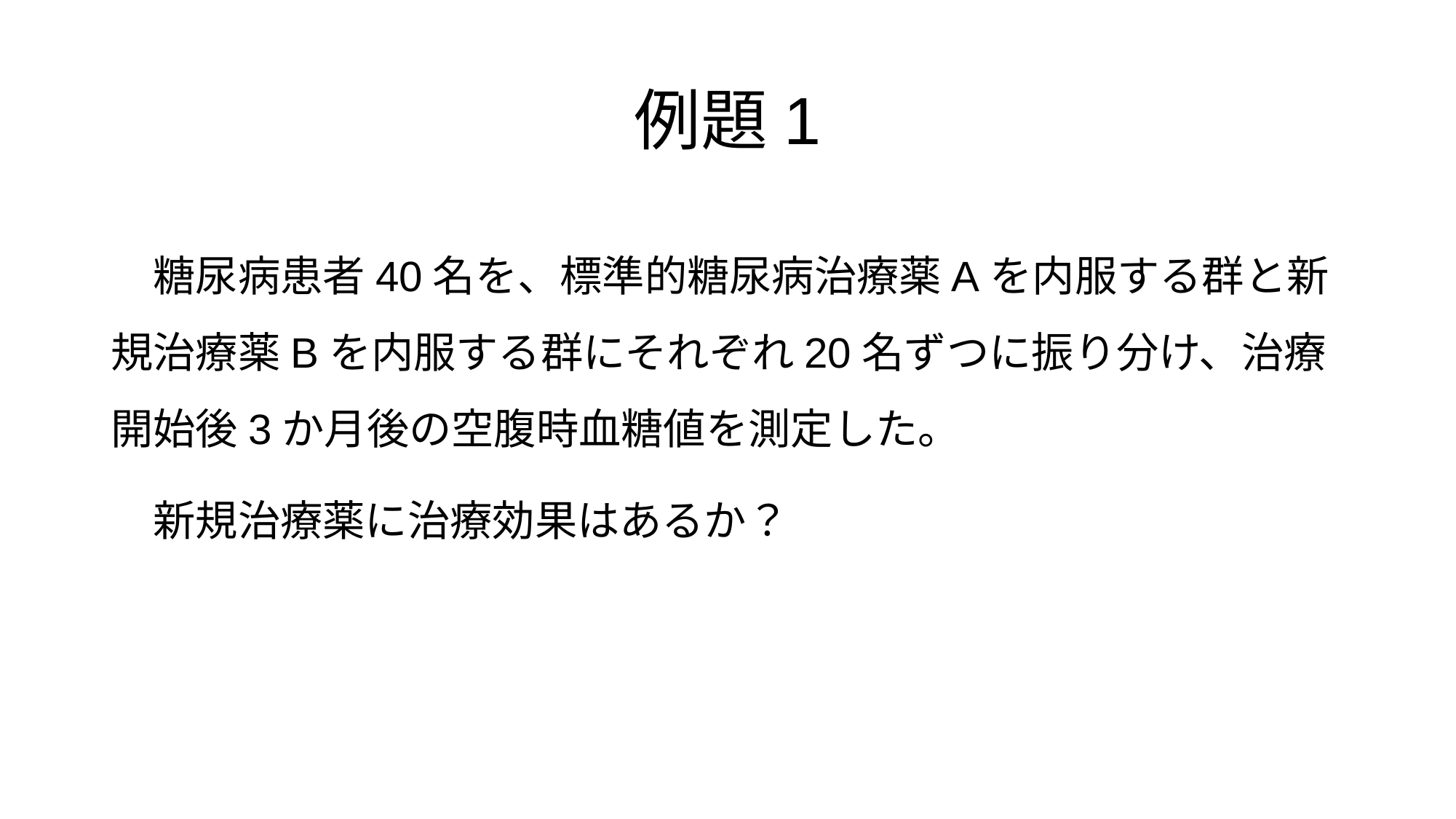

# 例題1
　糖尿病患者40名を、標準的糖尿病治療薬Aを内服する群と新規治療薬Bを内服する群にそれぞれ20名ずつに振り分け、治療開始後3か月後の空腹時血糖値を測定した。
　新規治療薬に治療効果はあるか？